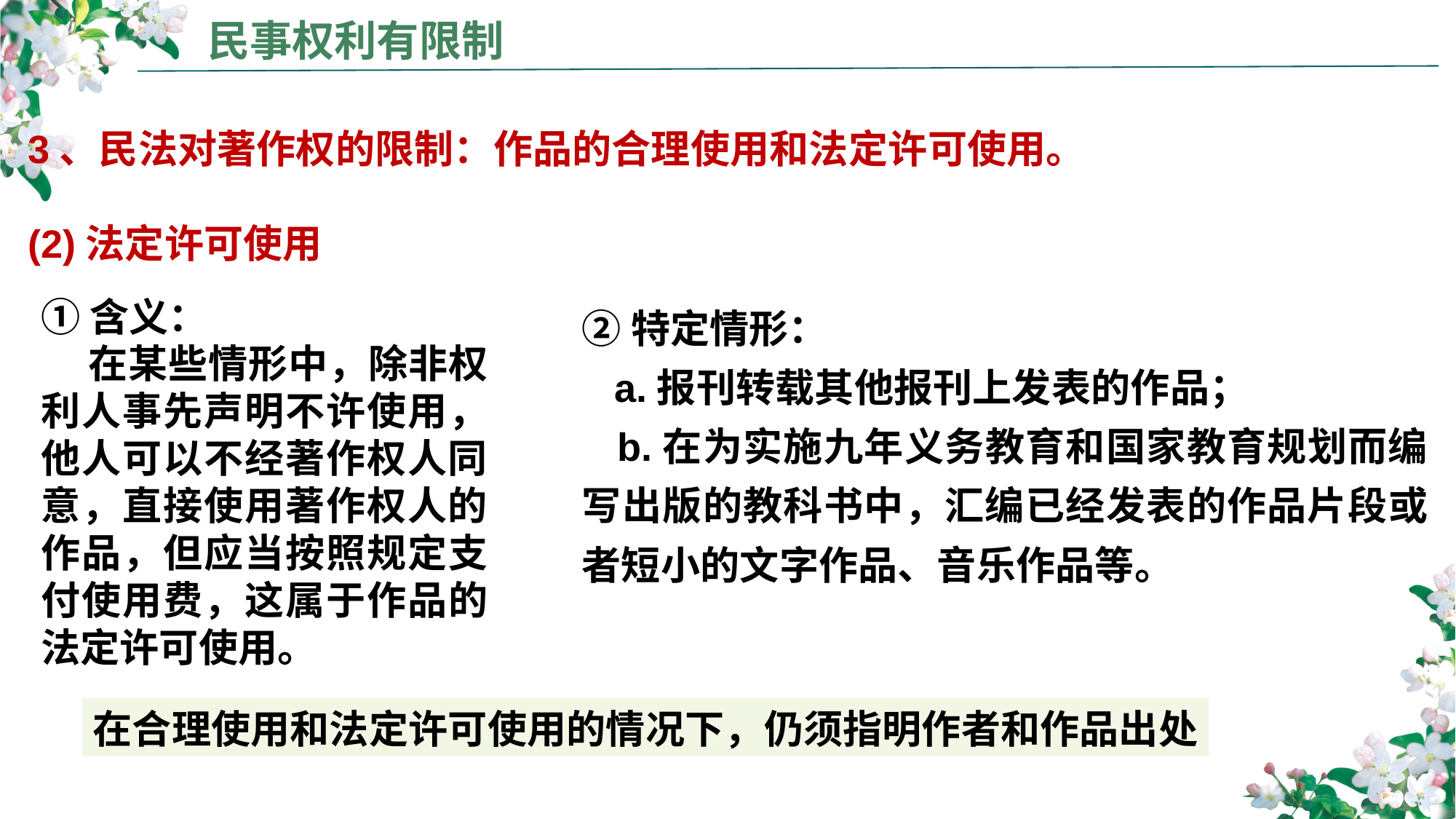

民事权利有限制
3、民法对著作权的限制：作品的合理使用和法定许可使用。
(2)法定许可使用
①含义：
    在某些情形中，除非权利人事先声明不许使用，他人可以不经著作权人同意，直接使用著作权人的作品，但应当按照规定支付使用费，这属于作品的法定许可使用。
②特定情形：
   a.报刊转载其他报刊上发表的作品；
   b.在为实施九年义务教育和国家教育规划而编写出版的教科书中，汇编已经发表的作品片段或者短小的文字作品、音乐作品等。
在合理使用和法定许可使用的情况下，仍须指明作者和作品出处